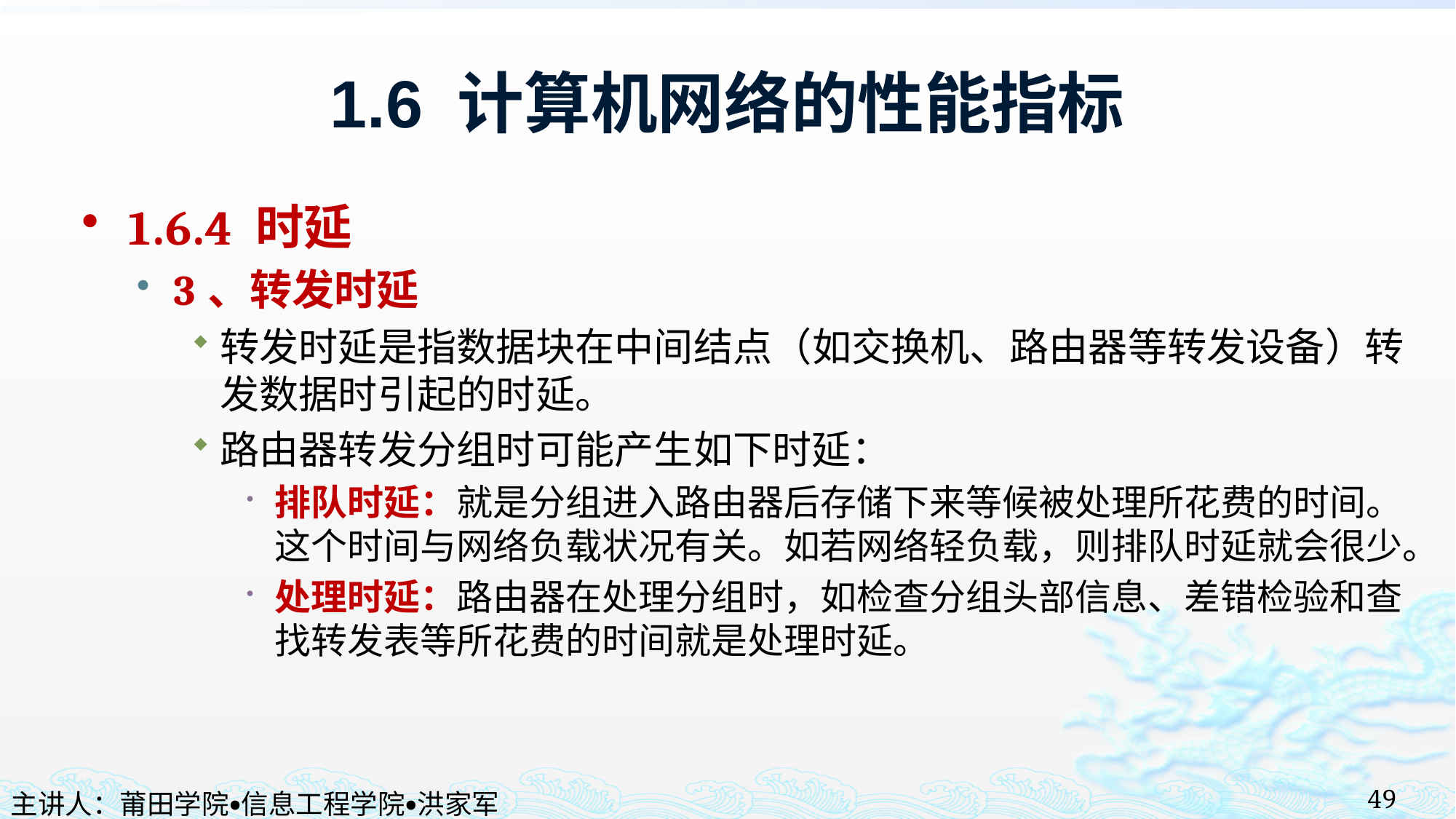

# 1.6 计算机网络的性能指标
1.6.4 时延
3、转发时延
转发时延是指数据块在中间结点（如交换机、路由器等转发设备）转发数据时引起的时延。
路由器转发分组时可能产生如下时延：
排队时延：就是分组进入路由器后存储下来等候被处理所花费的时间。这个时间与网络负载状况有关。如若网络轻负载，则排队时延就会很少。
处理时延：路由器在处理分组时，如检查分组头部信息、差错检验和查找转发表等所花费的时间就是处理时延。

49
主讲人：莆田学院•信息工程学院•洪家军